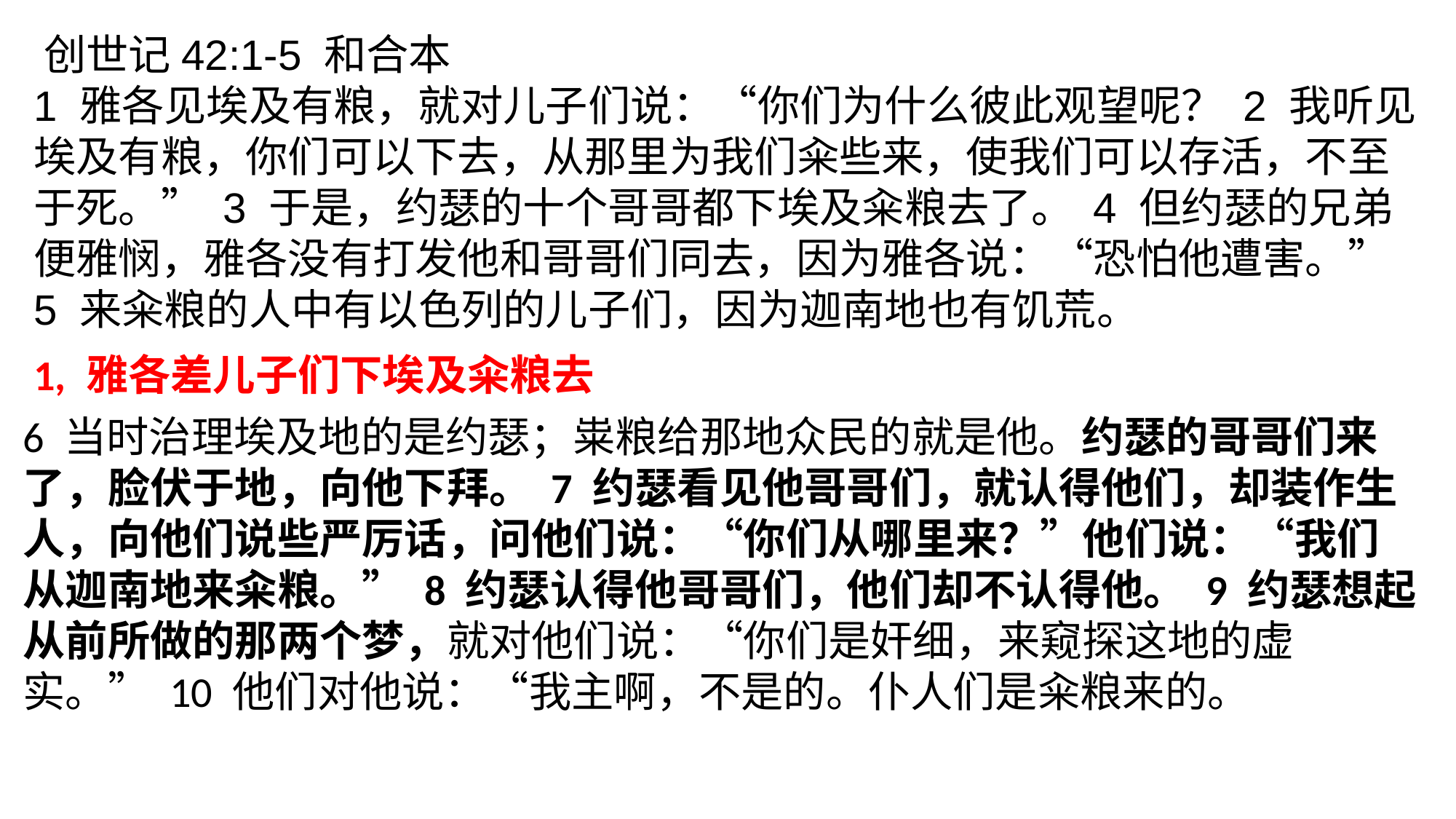

‪创世记‬42:1-5 和合本
1 雅各见埃及有粮，就对儿子们说：“你们为什么彼此观望呢？ 2 我听见埃及有粮，你们可以下去，从那里为我们籴些来，使我们可以存活，不至于死。” 3 于是，约瑟的十个哥哥都下埃及籴粮去了。 4 但约瑟的兄弟便雅悯，雅各没有打发他和哥哥们同去，因为雅各说：“恐怕他遭害。” 5 来籴粮的人中有以色列的儿子们，因为迦南地也有饥荒。
1, 雅各差儿子们下埃及籴粮去
‪6 当时治理埃及地的是约瑟；粜粮给那地众民的就是他。约瑟的哥哥们来了，脸伏于地，向他下拜。 7 约瑟看见他哥哥们，就认得他们，却装作生人，向他们说些严厉话，问他们说：“你们从哪里来？”他们说：“我们从迦南地来籴粮。” 8 约瑟认得他哥哥们，他们却不认得他。 9 约瑟想起从前所做的那两个梦，就对他们说：“你们是奸细，来窥探这地的虚实。” 10 他们对他说：“我主啊，不是的。仆人们是籴粮来的。